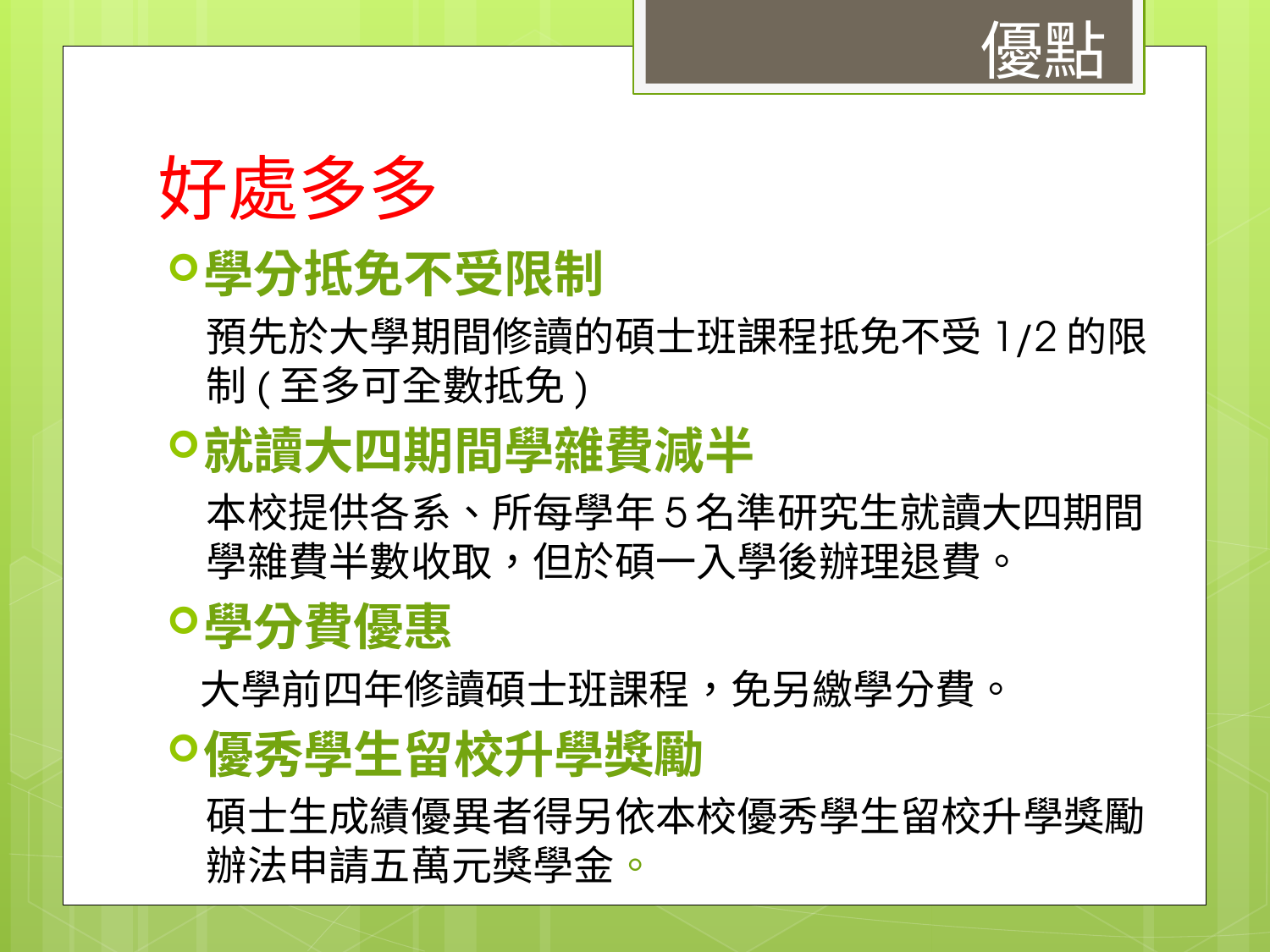

優點
# 好處多多
學分抵免不受限制
預先於大學期間修讀的碩士班課程抵免不受1/2的限制(至多可全數抵免)
就讀大四期間學雜費減半
本校提供各系、所每學年5名準研究生就讀大四期間學雜費半數收取，但於碩一入學後辦理退費。
學分費優惠
   大學前四年修讀碩士班課程，免另繳學分費。
優秀學生留校升學獎勵
碩士生成績優異者得另依本校優秀學生留校升學獎勵辦法申請五萬元獎學金。